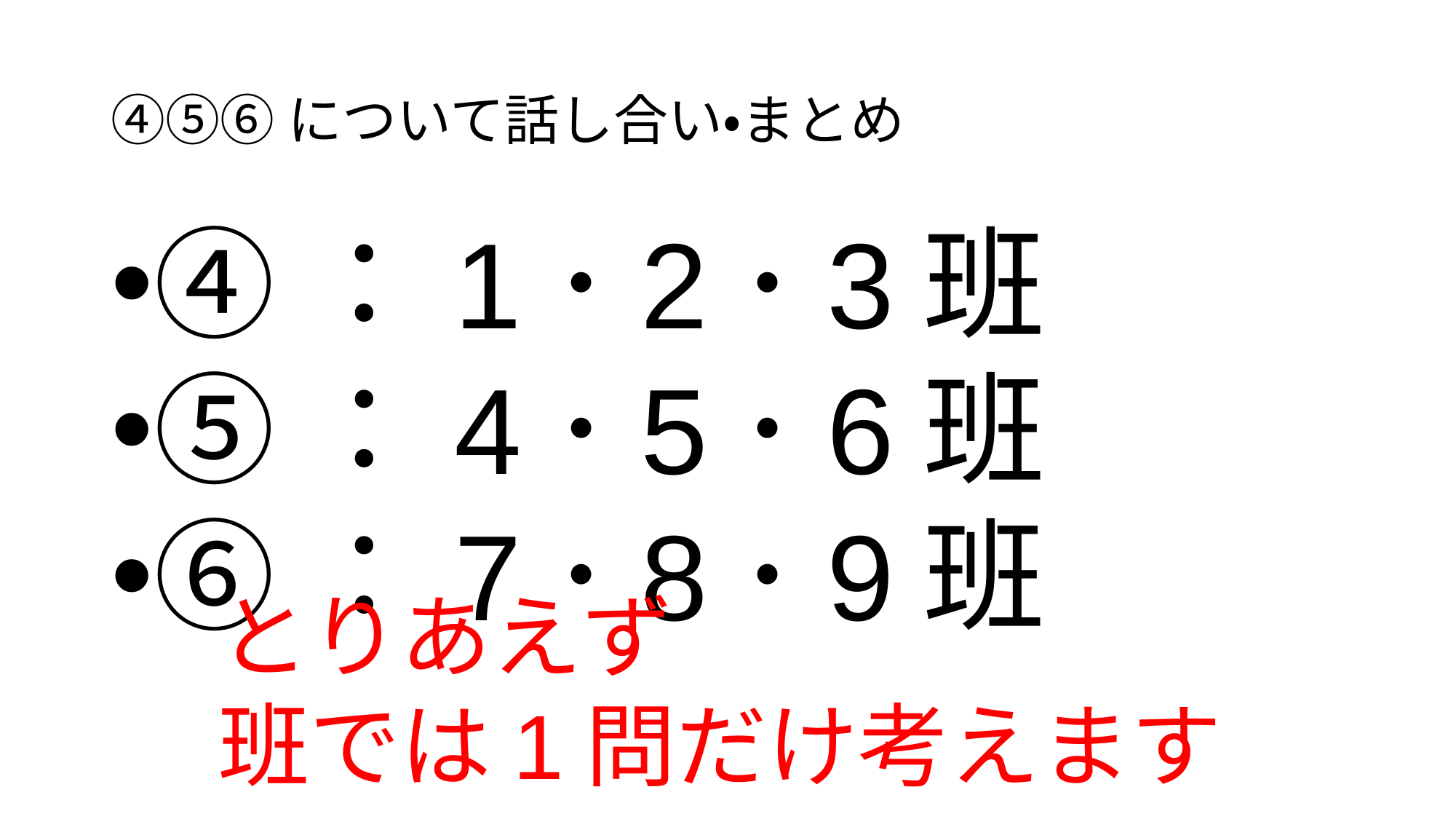

# ④⑤⑥について話し合い・まとめ
④：1･2･3班
⑤：4･5･6班
⑥：7･8･9班

とりあえず
班では1問だけ考えます